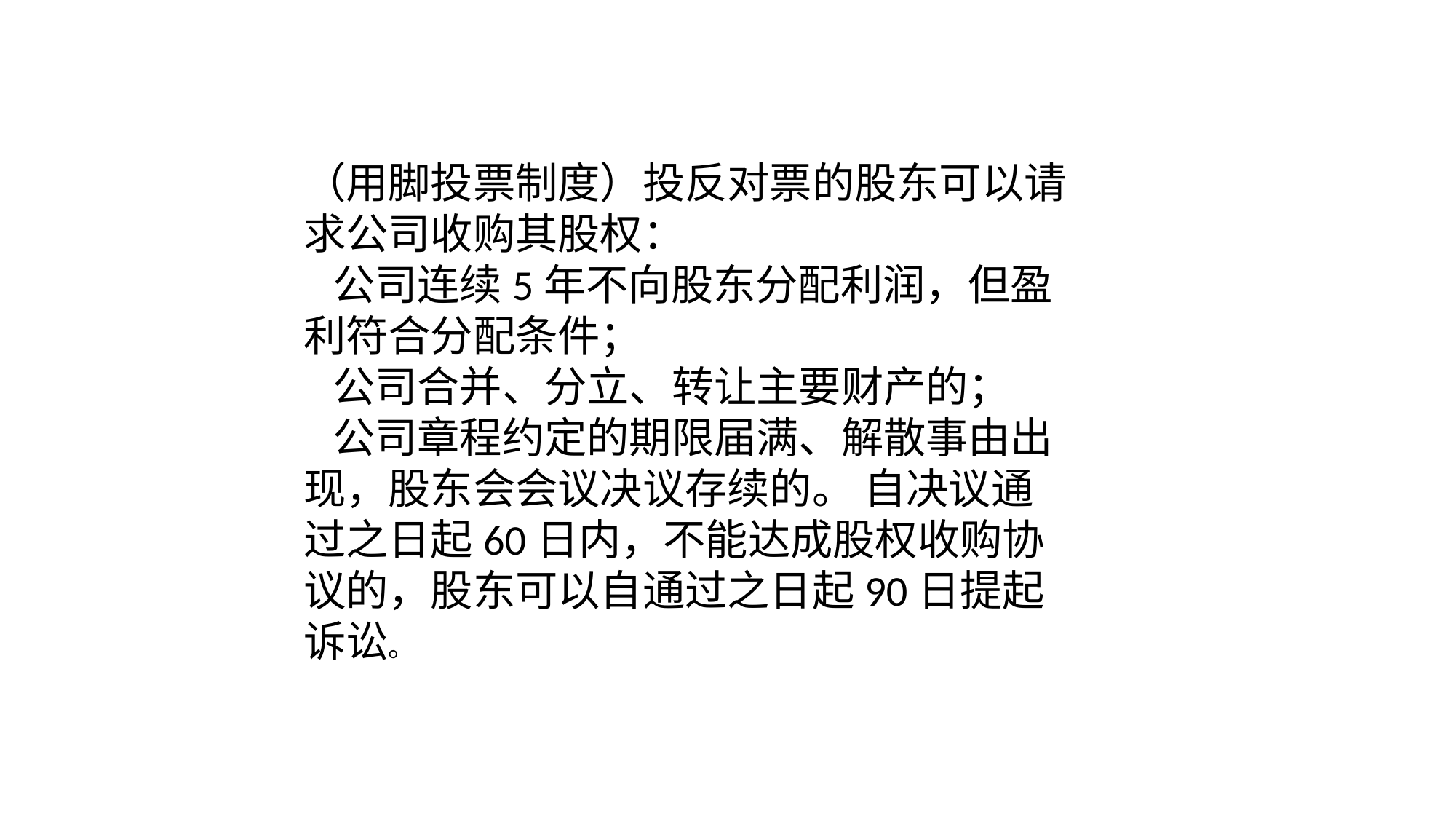

（用脚投票制度）投反对票的股东可以请求公司收购其股权：
  公司连续5年不向股东分配利润，但盈利符合分配条件；
  公司合并、分立、转让主要财产的；
  公司章程约定的期限届满、解散事由出现，股东会会议决议存续的。 自决议通过之日起60日内，不能达成股权收购协议的，股东可以自通过之日起90日提起诉讼。